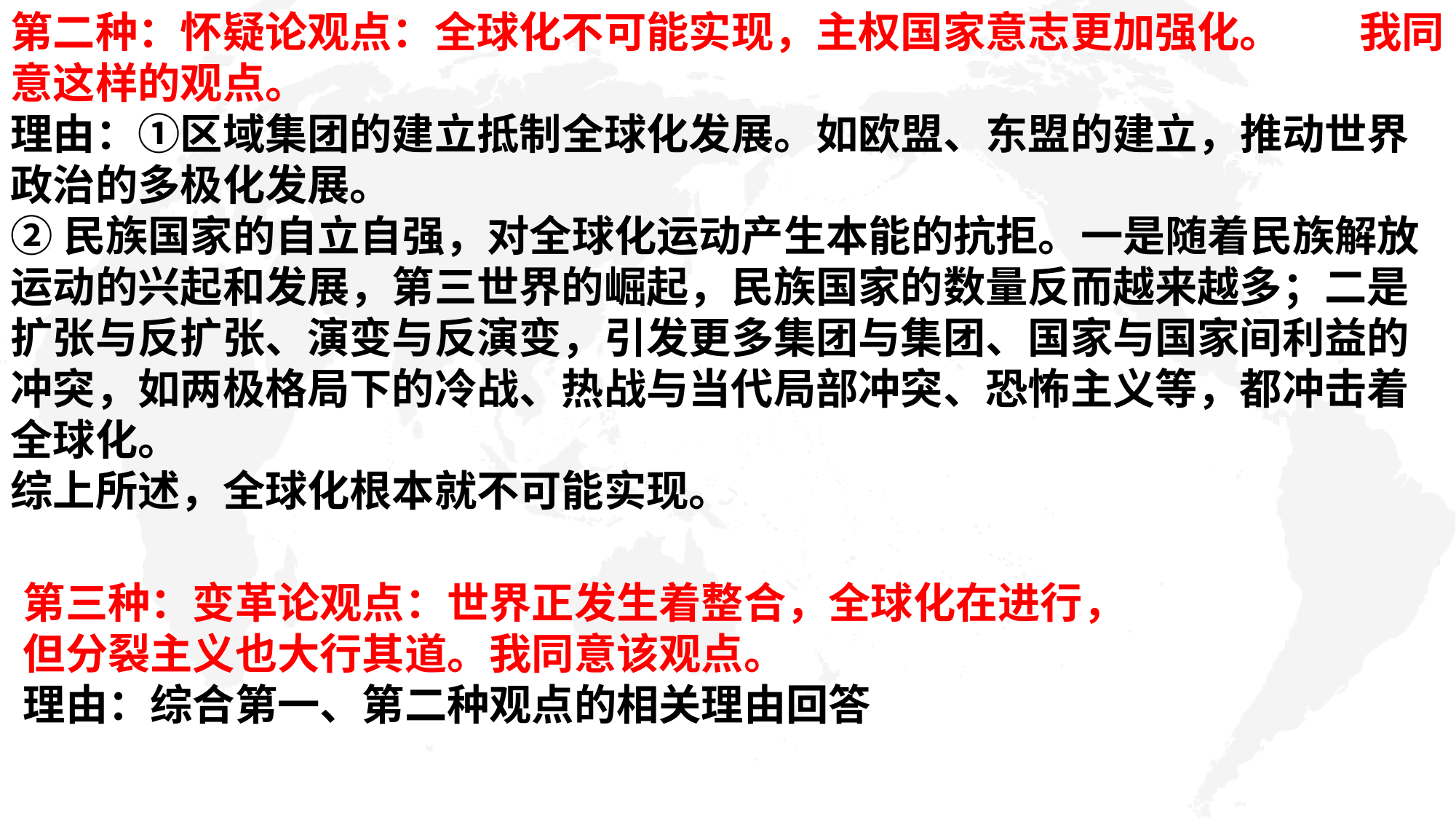

第二种：怀疑论观点：全球化不可能实现，主权国家意志更加强化。        我同意这样的观点。
理由：①区域集团的建立抵制全球化发展。如欧盟、东盟的建立，推动世界政治的多极化发展。
②民族国家的自立自强，对全球化运动产生本能的抗拒。一是随着民族解放运动的兴起和发展，第三世界的崛起，民族国家的数量反而越来越多；二是扩张与反扩张、演变与反演变，引发更多集团与集团、国家与国家间利益的冲突，如两极格局下的冷战、热战与当代局部冲突、恐怖主义等，都冲击着全球化。
综上所述，全球化根本就不可能实现。
第三种：变革论观点：世界正发生着整合，全球化在进行，
但分裂主义也大行其道。我同意该观点。
理由：综合第一、第二种观点的相关理由回答